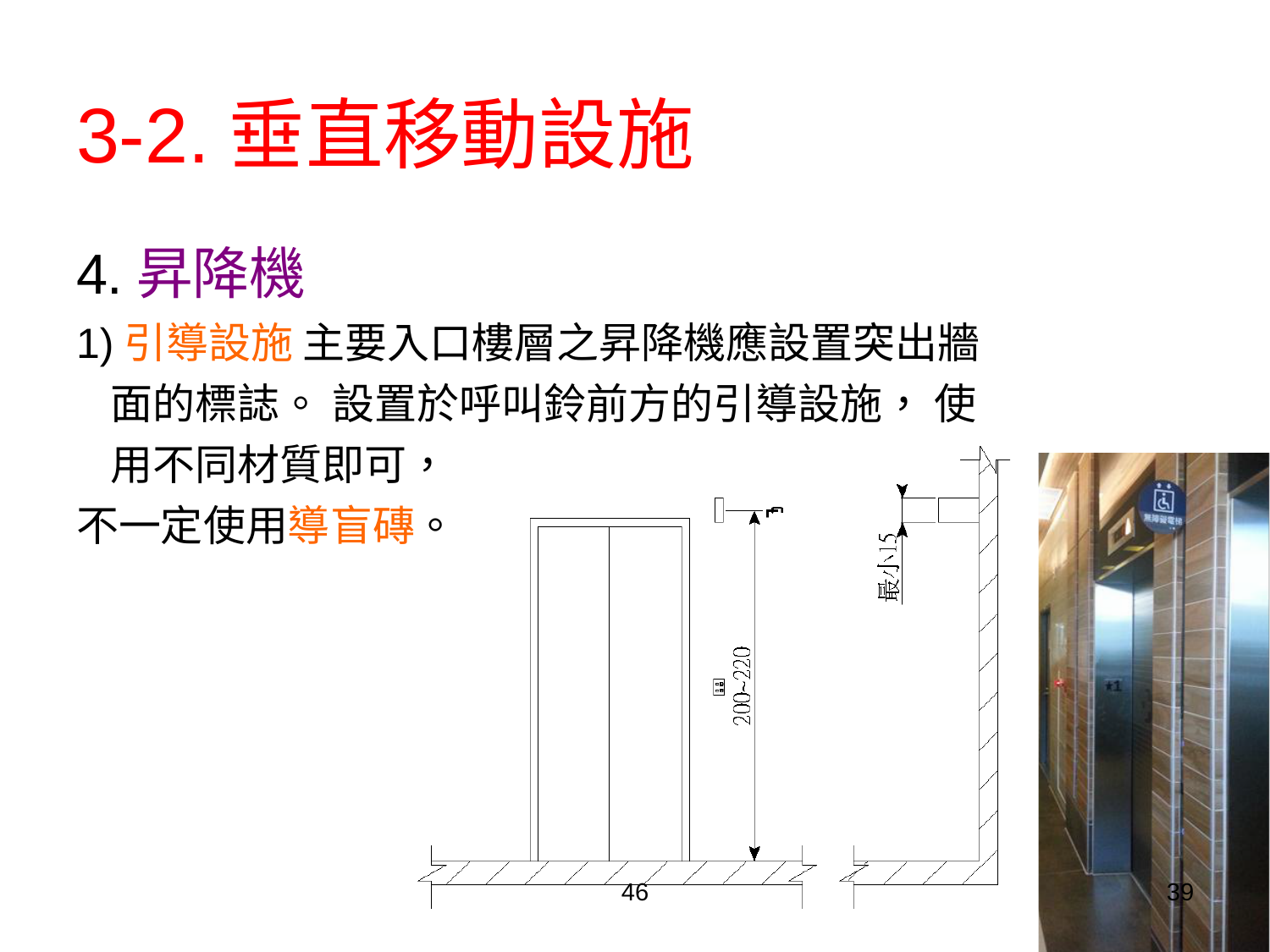

# 3-2.垂直移動設施
4.昇降機
1)引導設施 主要入口樓層之昇降機應設置突出牆面的標誌。 設置於呼叫鈴前方的引導設施， 使用不同材質即可，
不一定使用導盲磚。

46
39